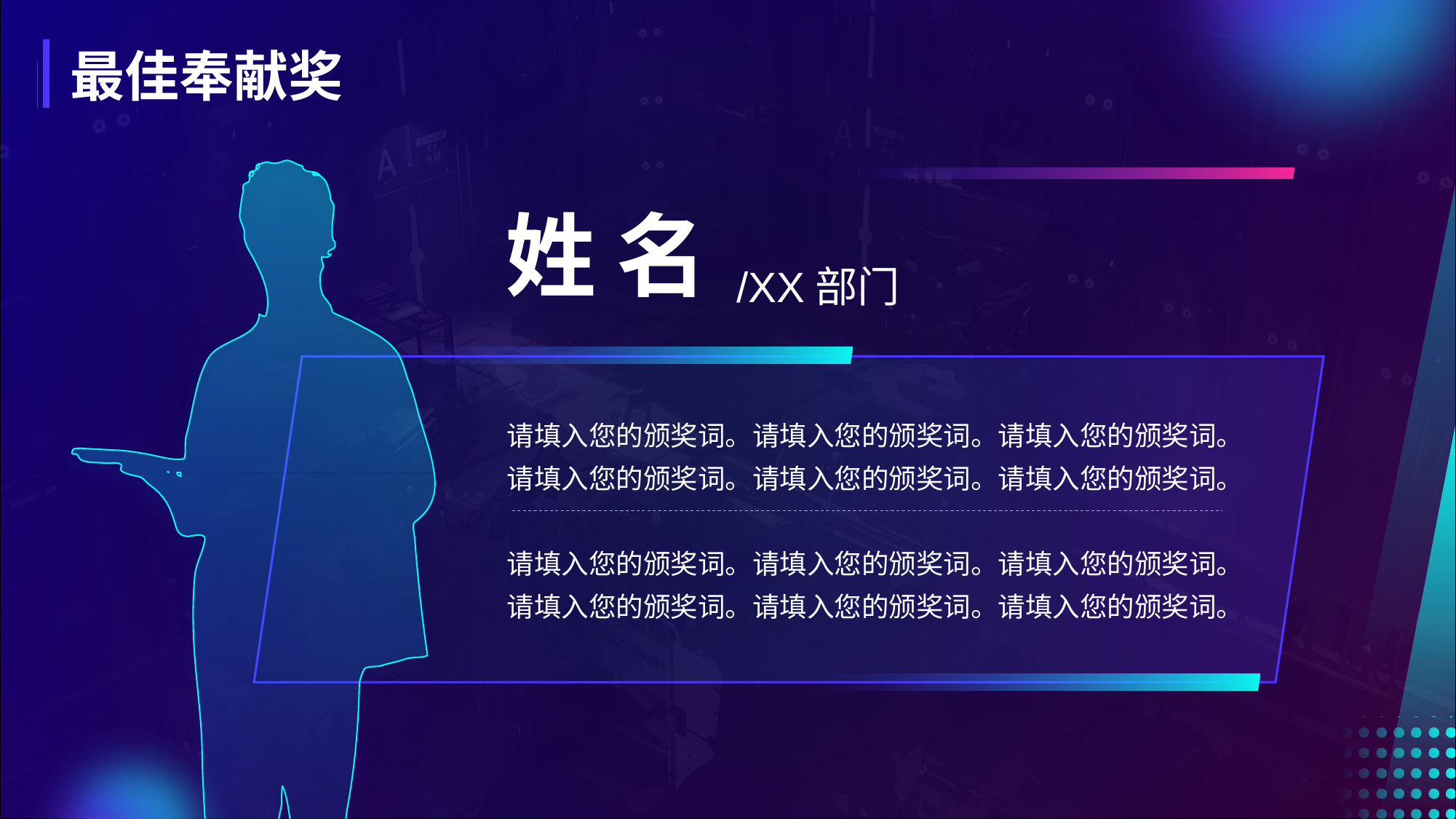

# 最佳奉献奖

姓 名
/XX部门

请填入您的颁奖词。请填入您的颁奖词。请填入您的颁奖词。请填入您的颁奖词。请填入您的颁奖词。请填入您的颁奖词。

请填入您的颁奖词。请填入您的颁奖词。请填入您的颁奖词。请填入您的颁奖词。请填入您的颁奖词。请填入您的颁奖词。